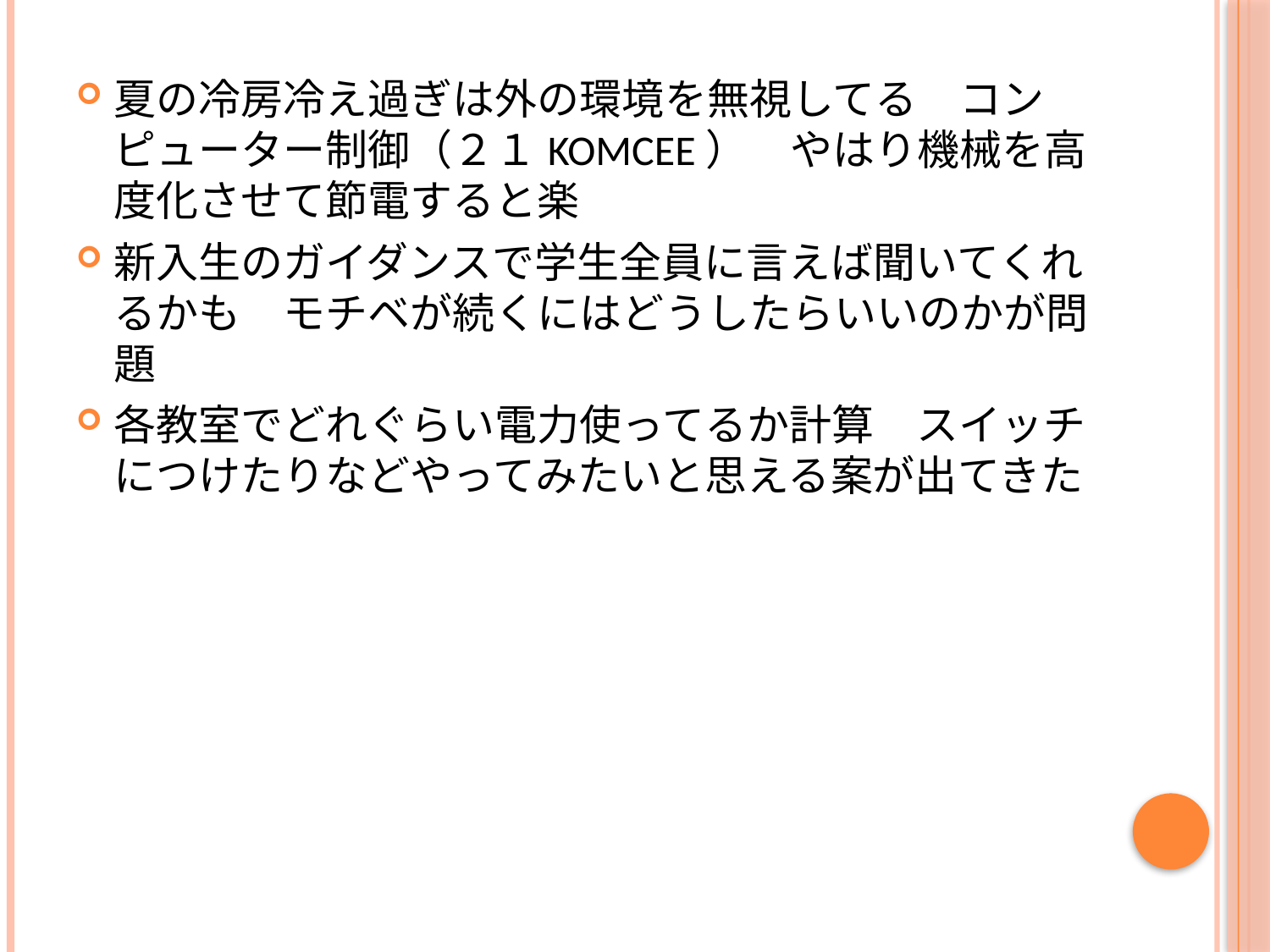

夏の冷房冷え過ぎは外の環境を無視してる　コンピューター制御（２１KOMCEE）　やはり機械を高度化させて節電すると楽
新入生のガイダンスで学生全員に言えば聞いてくれるかも　モチベが続くにはどうしたらいいのかが問題
各教室でどれぐらい電力使ってるか計算　スイッチにつけたりなどやってみたいと思える案が出てきた